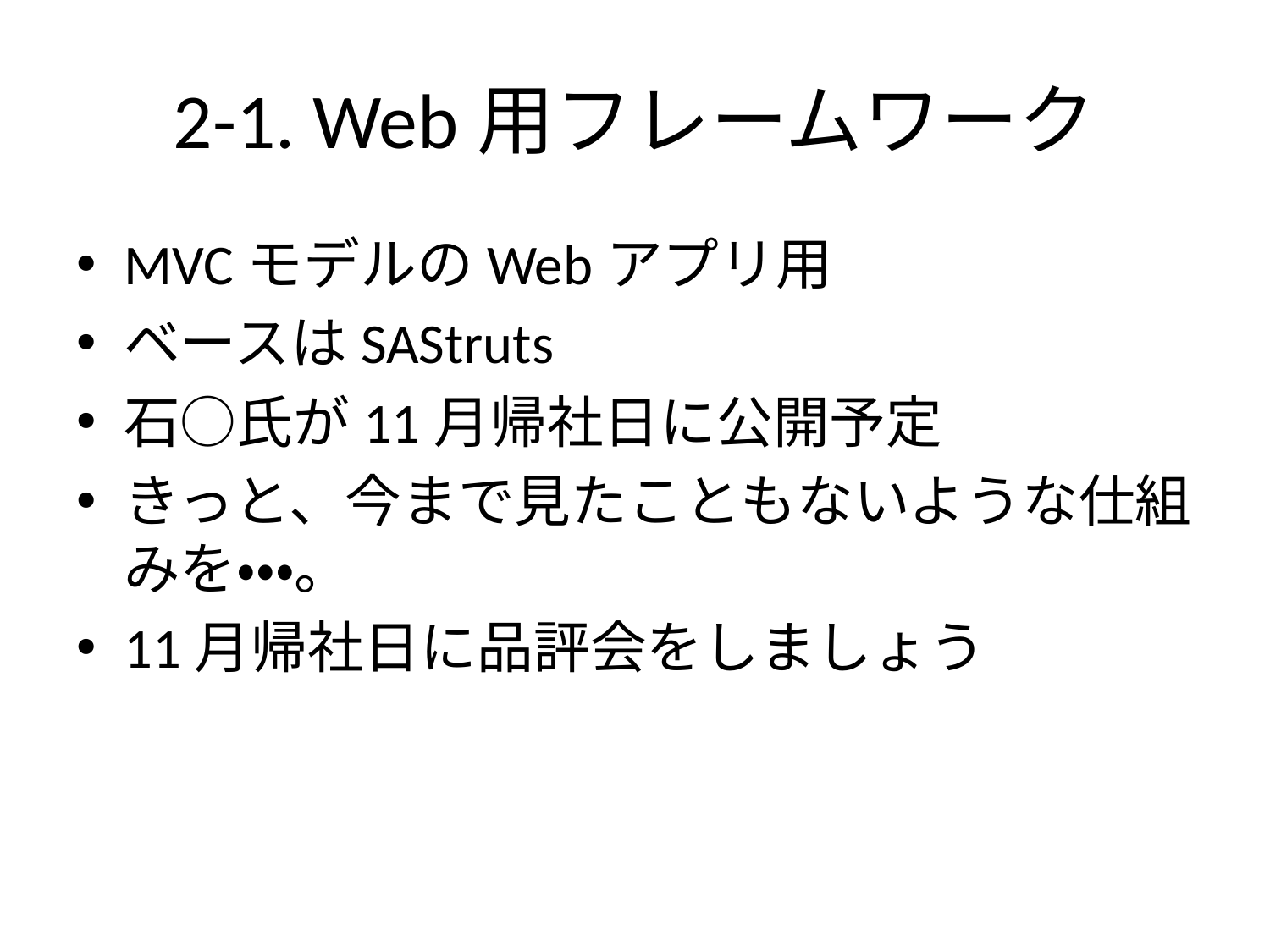

# 2-1. Web用フレームワーク
MVCモデルのWebアプリ用
ベースはSAStruts
石○氏が11月帰社日に公開予定
きっと、今まで見たこともないような仕組みを・・・。
11月帰社日に品評会をしましょう